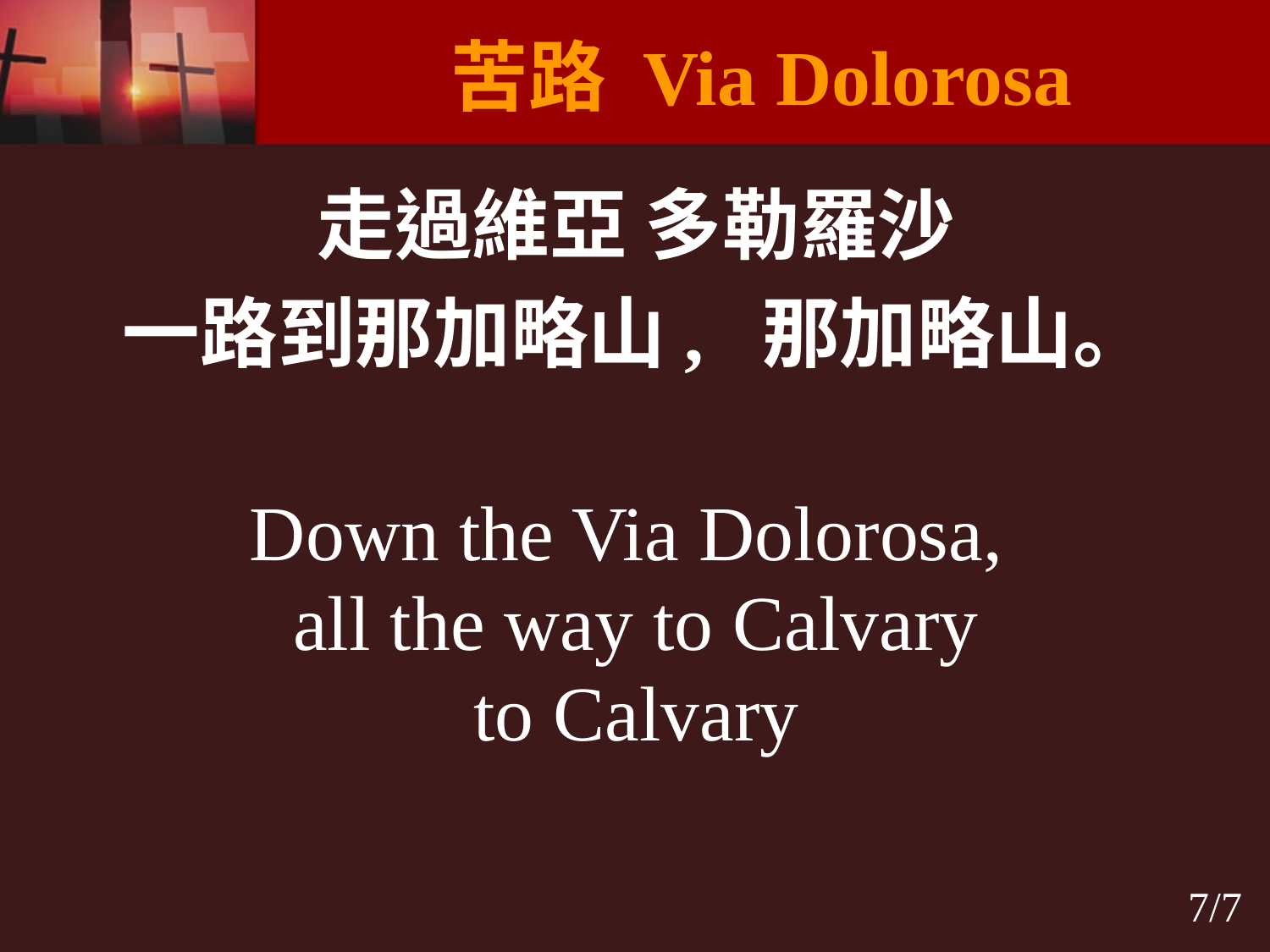

# 苦路 Via Dolorosa
走過維亞 多勒羅沙
一路到那加略山,  那加略山。

Down the Via Dolorosa,
all the way to Calvary
to Calvary

7/7